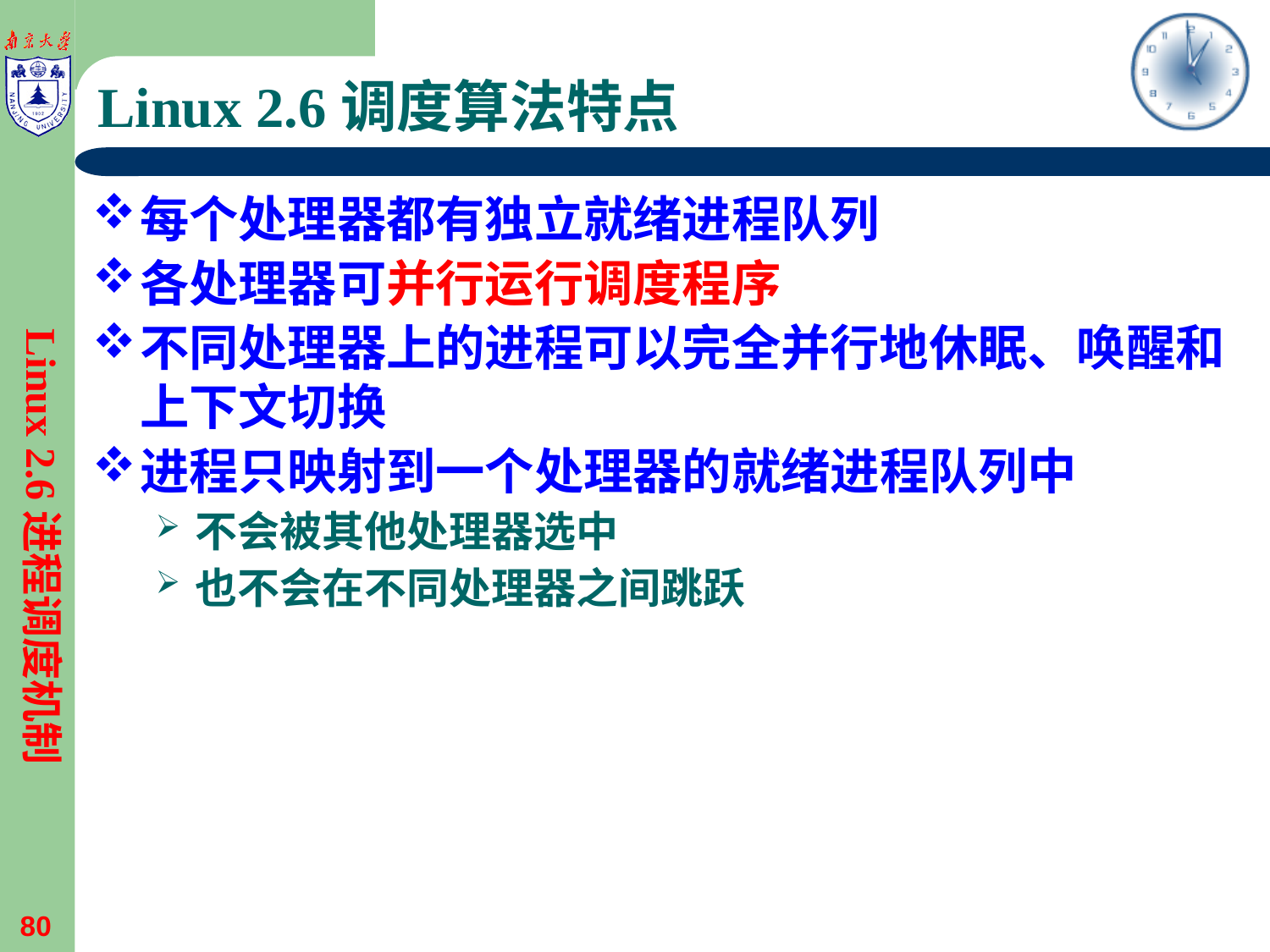

# Linux 2.6调度算法特点
每个处理器都有独立就绪进程队列
各处理器可并行运行调度程序
不同处理器上的进程可以完全并行地休眠、唤醒和上下文切换
进程只映射到一个处理器的就绪进程队列中
不会被其他处理器选中
也不会在不同处理器之间跳跃
Linux 2.6进程调度机制
80